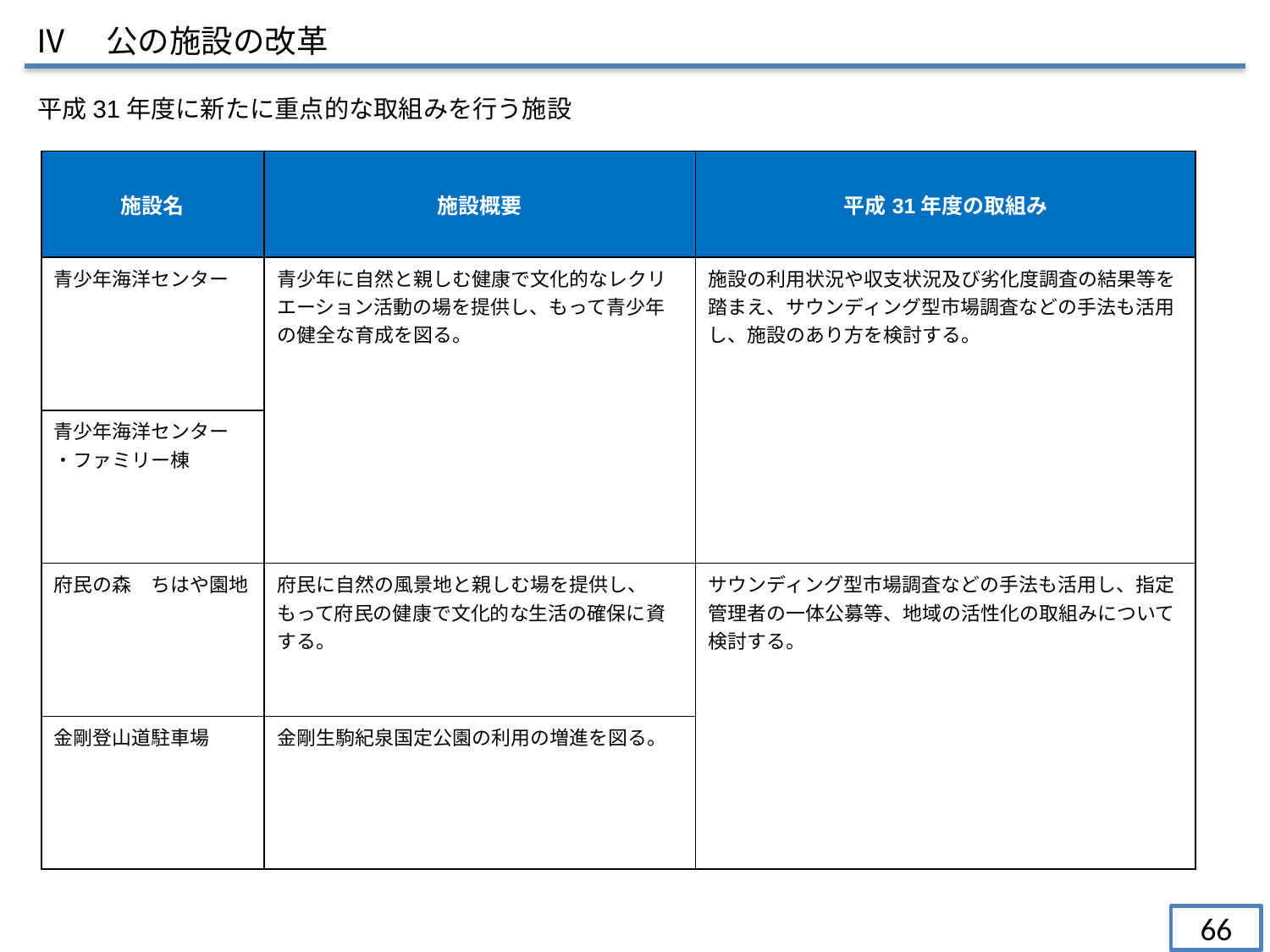

Ⅳ　公の施設の改革
平成31年度に新たに重点的な取組みを行う施設
| 施設名 | 施設概要 | 平成31年度の取組み |
| --- | --- | --- |
| 青少年海洋センター | 青少年に自然と親しむ健康で文化的なレクリエーション活動の場を提供し、もって青少年の健全な育成を図る。 | 施設の利用状況や収支状況及び劣化度調査の結果等を踏まえ、サウンディング型市場調査などの手法も活用し、施設のあり方を検討する。 |
| 青少年海洋センター ・ファミリー棟 |  |  |
| 府民の森　ちはや園地 | 府民に自然の風景地と親しむ場を提供し、 もって府民の健康で文化的な生活の確保に資する。 | サウンディング型市場調査などの手法も活用し、指定管理者の一体公募等、地域の活性化の取組みについて検討する。 |
| 金剛登山道駐車場 | 金剛生駒紀泉国定公園の利用の増進を図る。 |  |
66